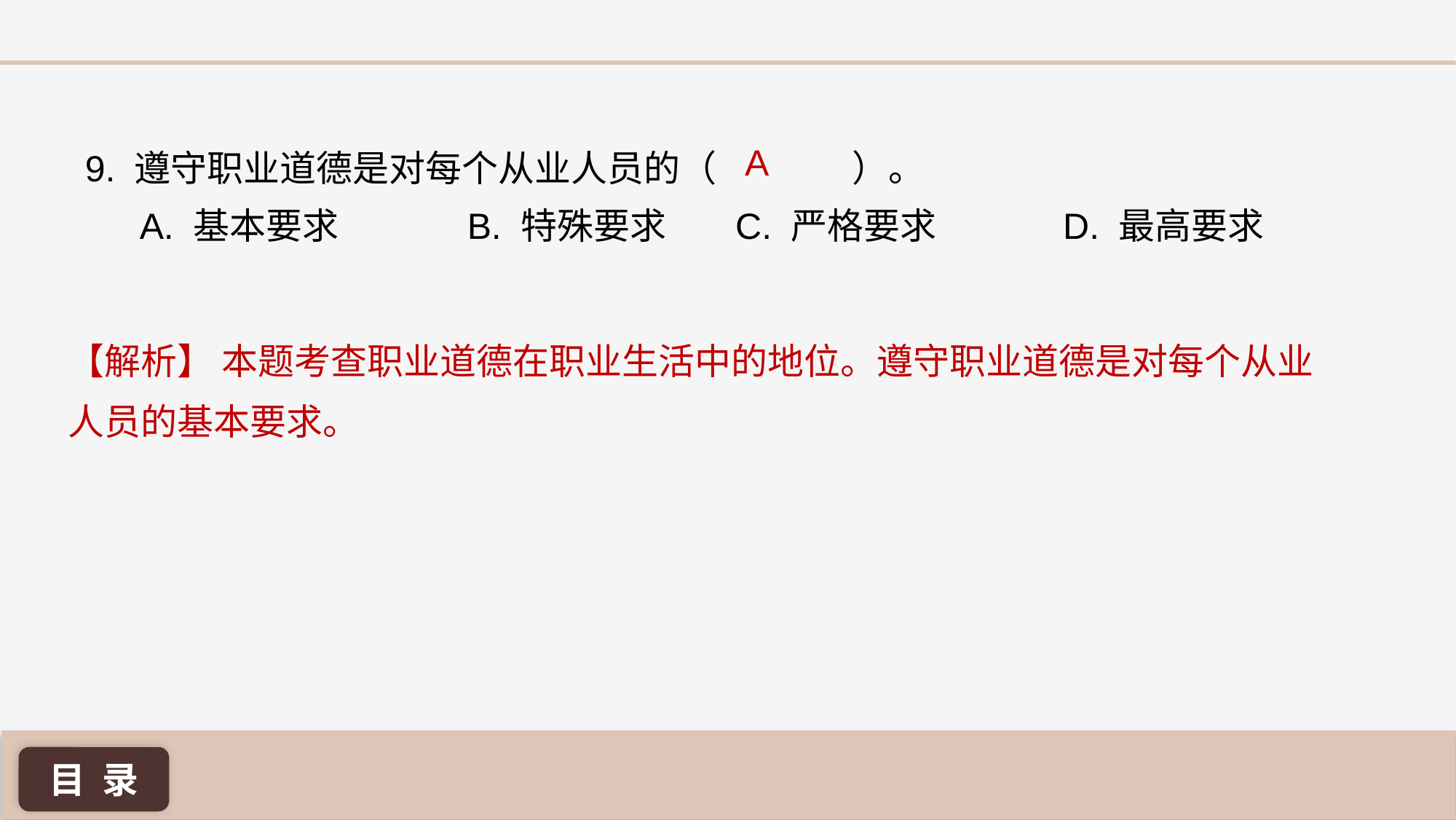

A
9. 遵守职业道德是对每个从业人员的（	       ）。
A. 基本要求 		B. 特殊要求 	     C. 严格要求 	     D. 最高要求
【解析】 本题考查职业道德在职业生活中的地位。遵守职业道德是对每个从业人员的基本要求。